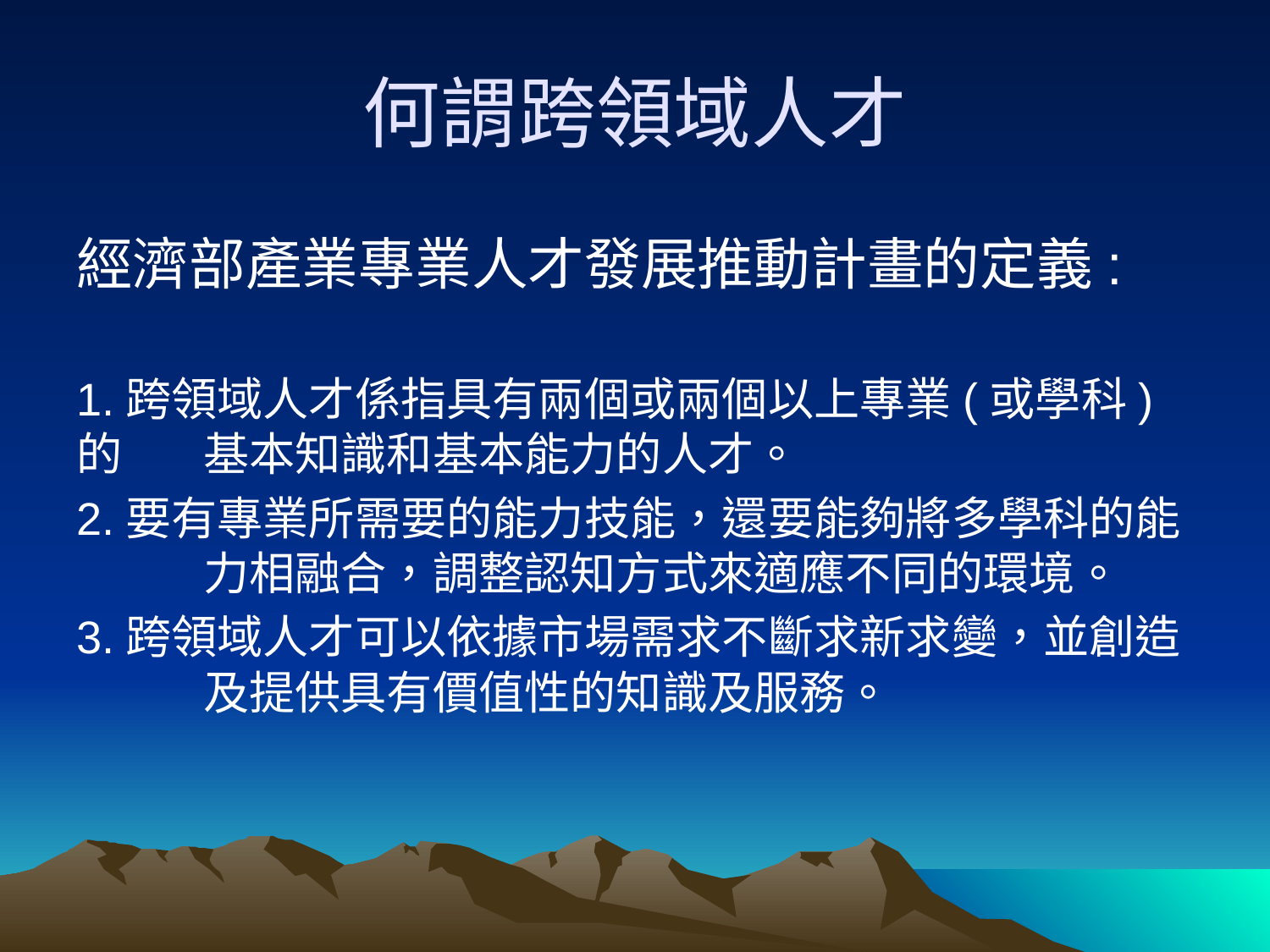

# 何謂跨領域人才
經濟部產業專業人才發展推動計畫的定義:

1.跨領域人才係指具有兩個或兩個以上專業(或學科)的  	基本知識和基本能力的人才。
2.要有專業所需要的能力技能，還要能夠將多學科的能	力相融合，調整認知方式來適應不同的環境。
3.跨領域人才可以依據市場需求不斷求新求變，並創造   	及提供具有價值性的知識及服務。